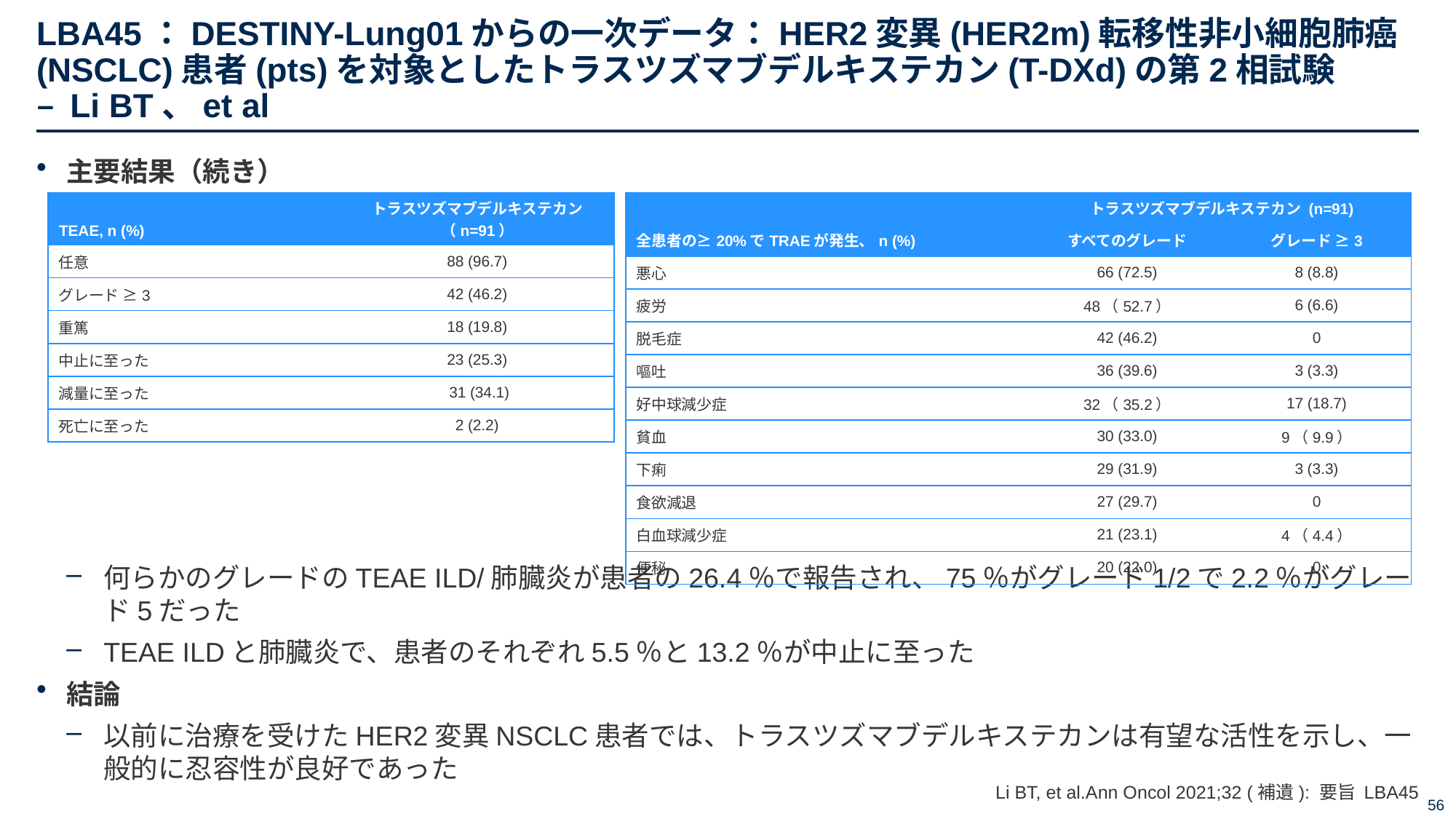

# LBA45：DESTINY-Lung01からの一次データ：HER2変異(HER2m)転移性非小細胞肺癌(NSCLC)患者(pts)を対象としたトラスツズマブデルキステカン(T-DXd)の第2相試験 – Li BT、et al
主要結果（続き）
何らかのグレードのTEAE ILD/肺臓炎が患者の26.4％で報告され、75％がグレード1/2で2.2％がグレード5だった
TEAE ILDと肺臓炎で、患者のそれぞれ5.5％と13.2％が中止に至った
結論
以前に治療を受けたHER2変異NSCLC患者では、トラスツズマブデルキステカンは有望な活性を示し、一般的に忍容性が良好であった
| TEAE, n (%) | トラスツズマブデルキステカン （n=91） |
| --- | --- |
| 任意 | 88 (96.7) |
| グレード ≥3 | 42 (46.2) |
| 重篤 | 18 (19.8) |
| 中止に至った | 23 (25.3) |
| 減量に至った | 31 (34.1) |
| 死亡に至った | 2 (2.2) |
| 全患者の≥20%でTRAEが発生、n (%) | トラスツズマブデルキステカン (n=91) |  |
| --- | --- | --- |
|  | すべてのグレード | グレード ≥3 |
| 悪心 | 66 (72.5) | 8 (8.8) |
| 疲労 | 48（52.7） | 6 (6.6) |
| 脱毛症 | 42 (46.2) | 0 |
| 嘔吐 | 36 (39.6) | 3 (3.3) |
| 好中球減少症 | 32（35.2） | 17 (18.7) |
| 貧血 | 30 (33.0) | 9（9.9） |
| 下痢 | 29 (31.9) | 3 (3.3) |
| 食欲減退 | 27 (29.7) | 0 |
| 白血球減少症 | 21 (23.1) | 4（4.4） |
| 便秘 | 20 (22.0) | 0 |
Li BT, et al.Ann Oncol 2021;32 (補遺): 要旨 LBA45